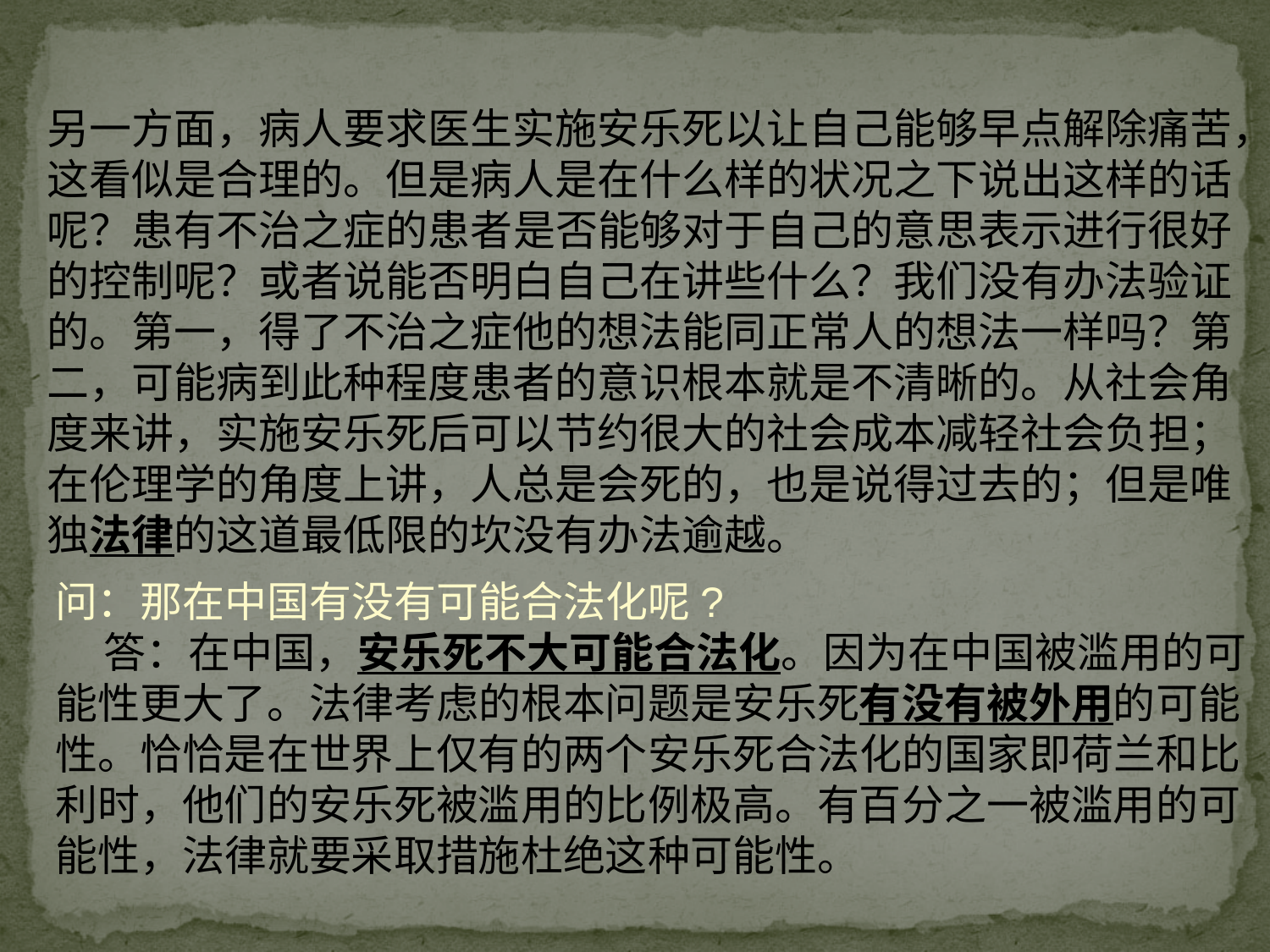

另一方面，病人要求医生实施安乐死以让自己能够早点解除痛苦，
这看似是合理的。但是病人是在什么样的状况之下说出这样的话
呢？患有不治之症的患者是否能够对于自己的意思表示进行很好
的控制呢？或者说能否明白自己在讲些什么？我们没有办法验证
的。第一，得了不治之症他的想法能同正常人的想法一样吗？第
二，可能病到此种程度患者的意识根本就是不清晰的。从社会角
度来讲，实施安乐死后可以节约很大的社会成本减轻社会负担；
在伦理学的角度上讲，人总是会死的，也是说得过去的；但是唯
独法律的这道最低限的坎没有办法逾越。
问：那在中国有没有可能合法化呢?
    答：在中国，安乐死不大可能合法化。因为在中国被滥用的可
能性更大了。法律考虑的根本问题是安乐死有没有被外用的可能
性。恰恰是在世界上仅有的两个安乐死合法化的国家即荷兰和比
利时，他们的安乐死被滥用的比例极高。有百分之一被滥用的可
能性，法律就要采取措施杜绝这种可能性。